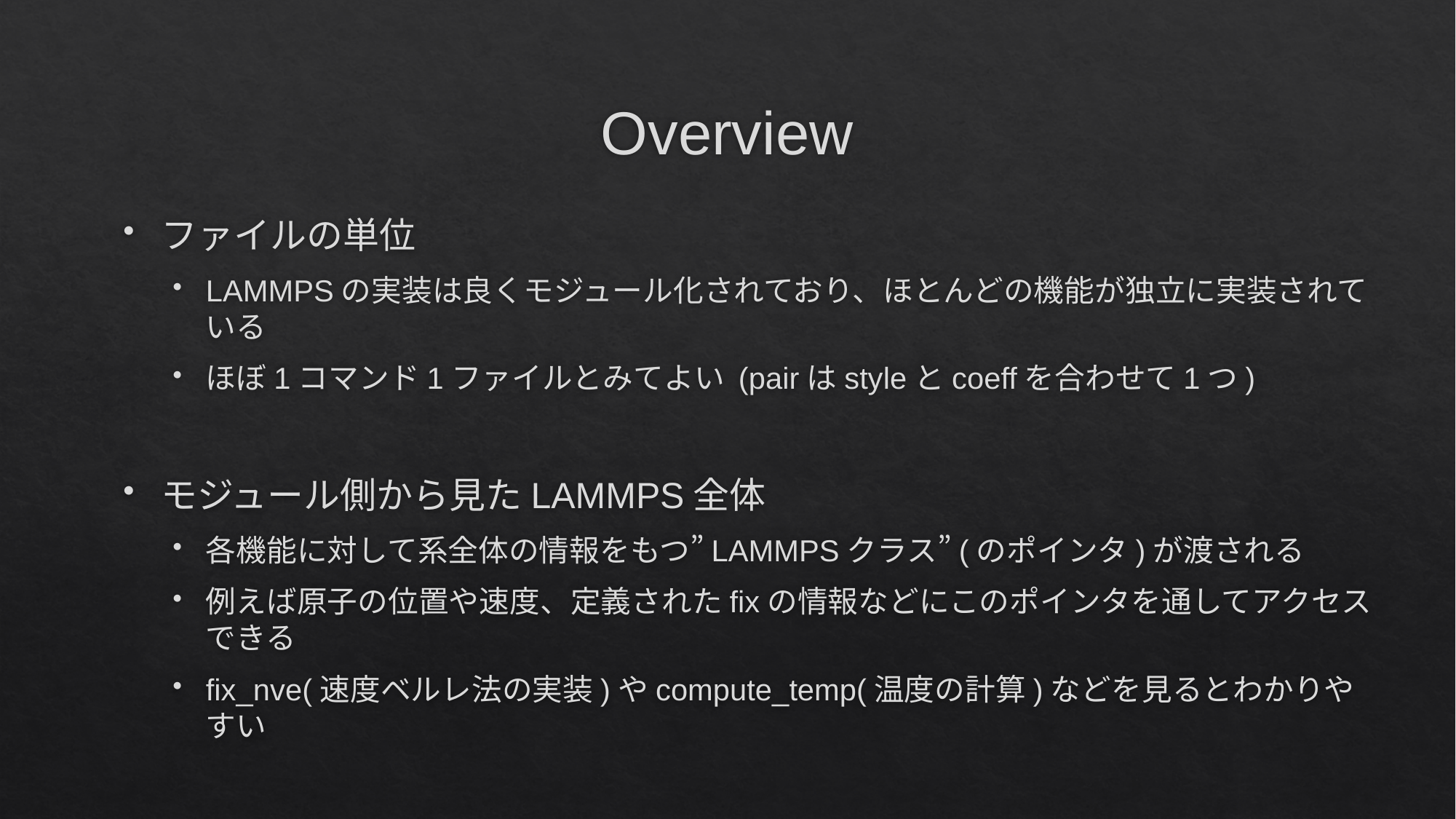

# Overview
ファイルの単位
LAMMPSの実装は良くモジュール化されており、ほとんどの機能が独立に実装されている
ほぼ1コマンド1ファイルとみてよい (pairはstyleとcoeffを合わせて1つ)

モジュール側から見たLAMMPS全体
各機能に対して系全体の情報をもつ”LAMMPSクラス”(のポインタ)が渡される
例えば原子の位置や速度、定義されたfixの情報などにこのポインタを通してアクセスできる
fix_nve(速度ベルレ法の実装)やcompute_temp(温度の計算)などを見るとわかりやすい